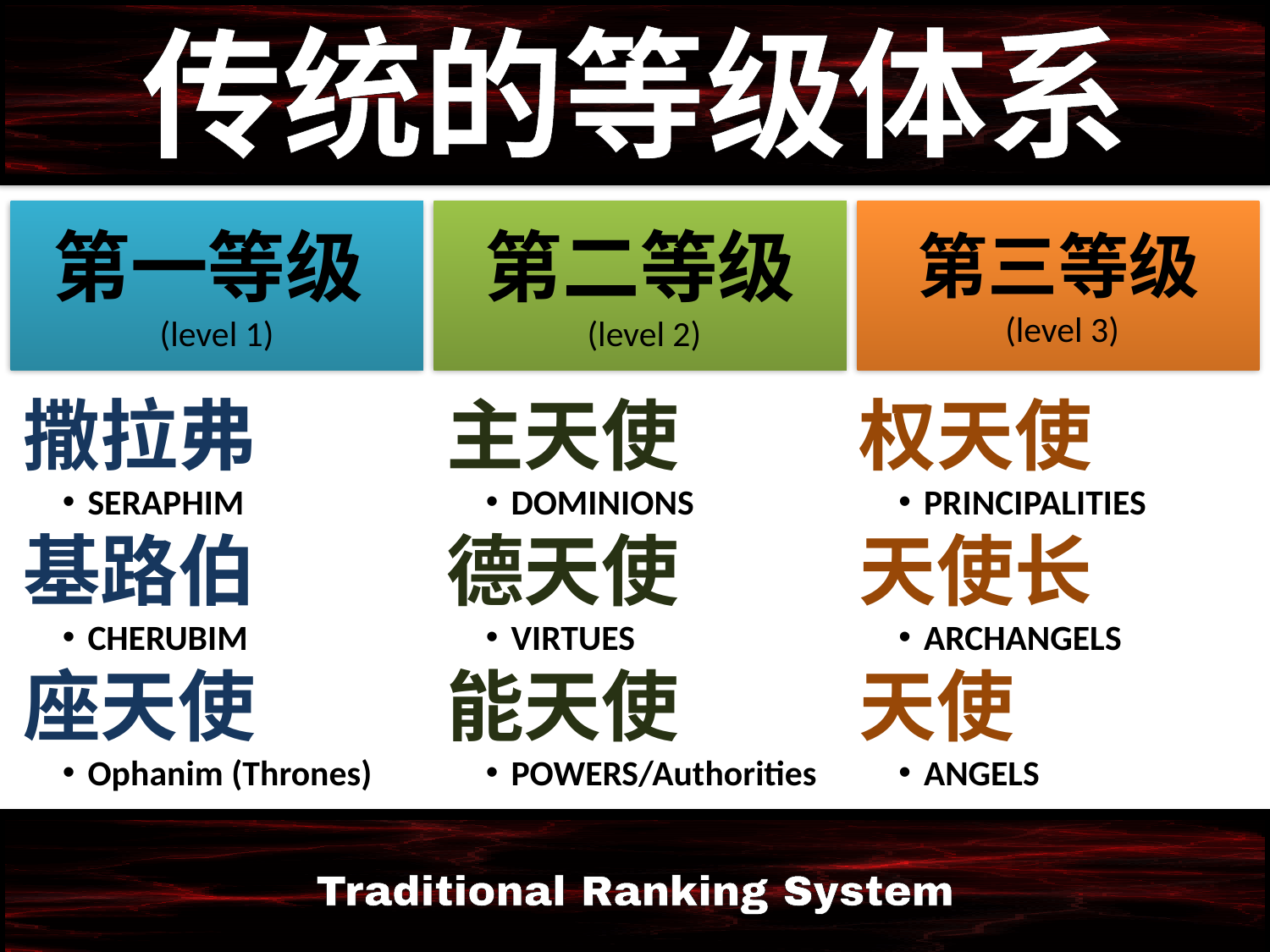

传统的等级体系
第一等级
(level 1)
第二等级
 (level 2)
第三等级
 (level 3)
撒拉弗
SERAPHIM
基路伯
CHERUBIM
座天使
Ophanim (Thrones)
主天使
DOMINIONS
德天使
VIRTUES
能天使
POWERS/Authorities
权天使
PRINCIPALITIES
天使长
ARCHANGELS
天使
ANGELS
Traditional Ranking System